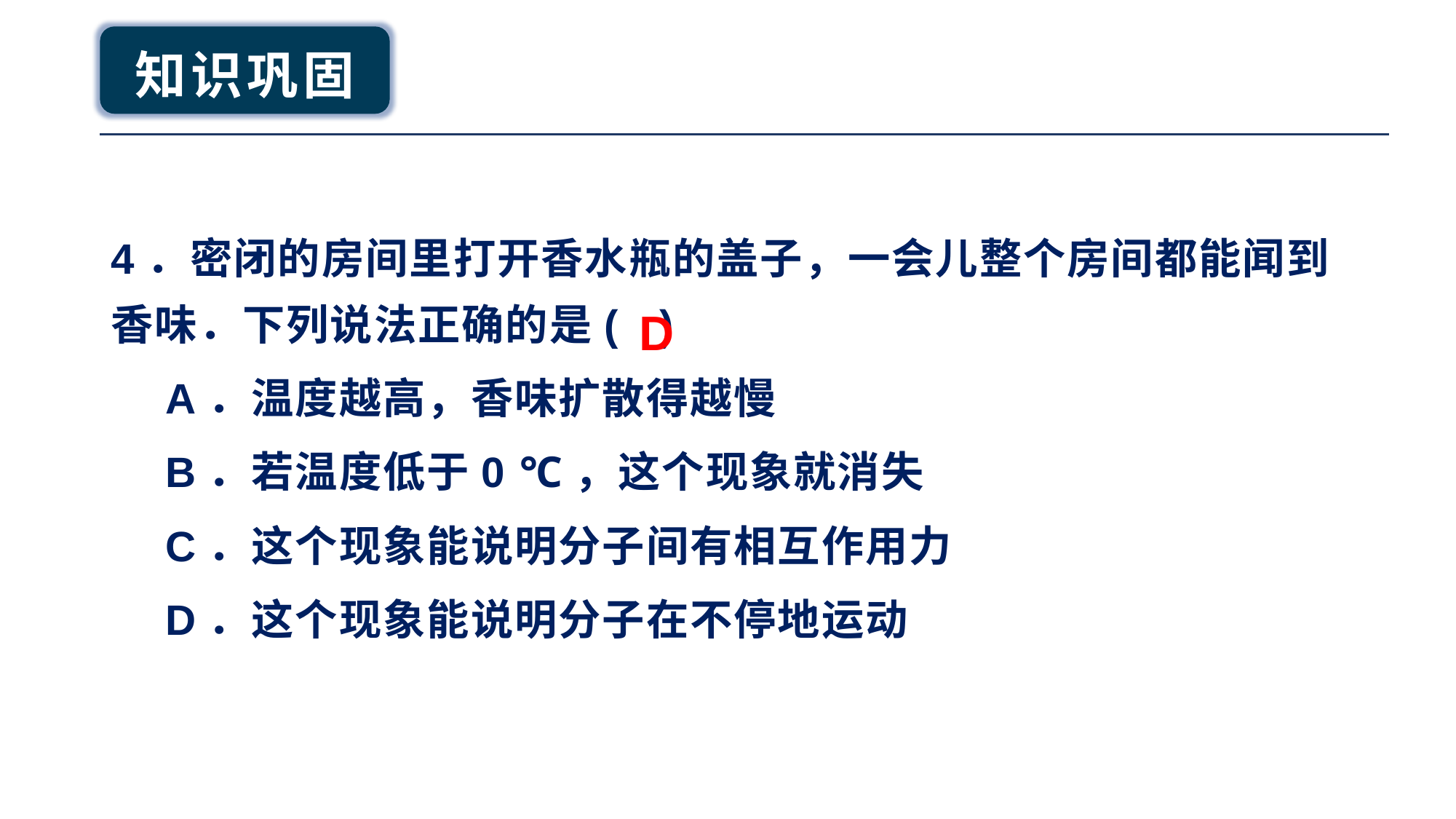

# 知识巩固

4．密闭的房间里打开香水瓶的盖子，一会儿整个房间都能闻到香味．下列说法正确的是(   )
A．温度越高，香味扩散得越慢
B．若温度低于0 ℃，这个现象就消失
C．这个现象能说明分子间有相互作用力
D．这个现象能说明分子在不停地运动
D